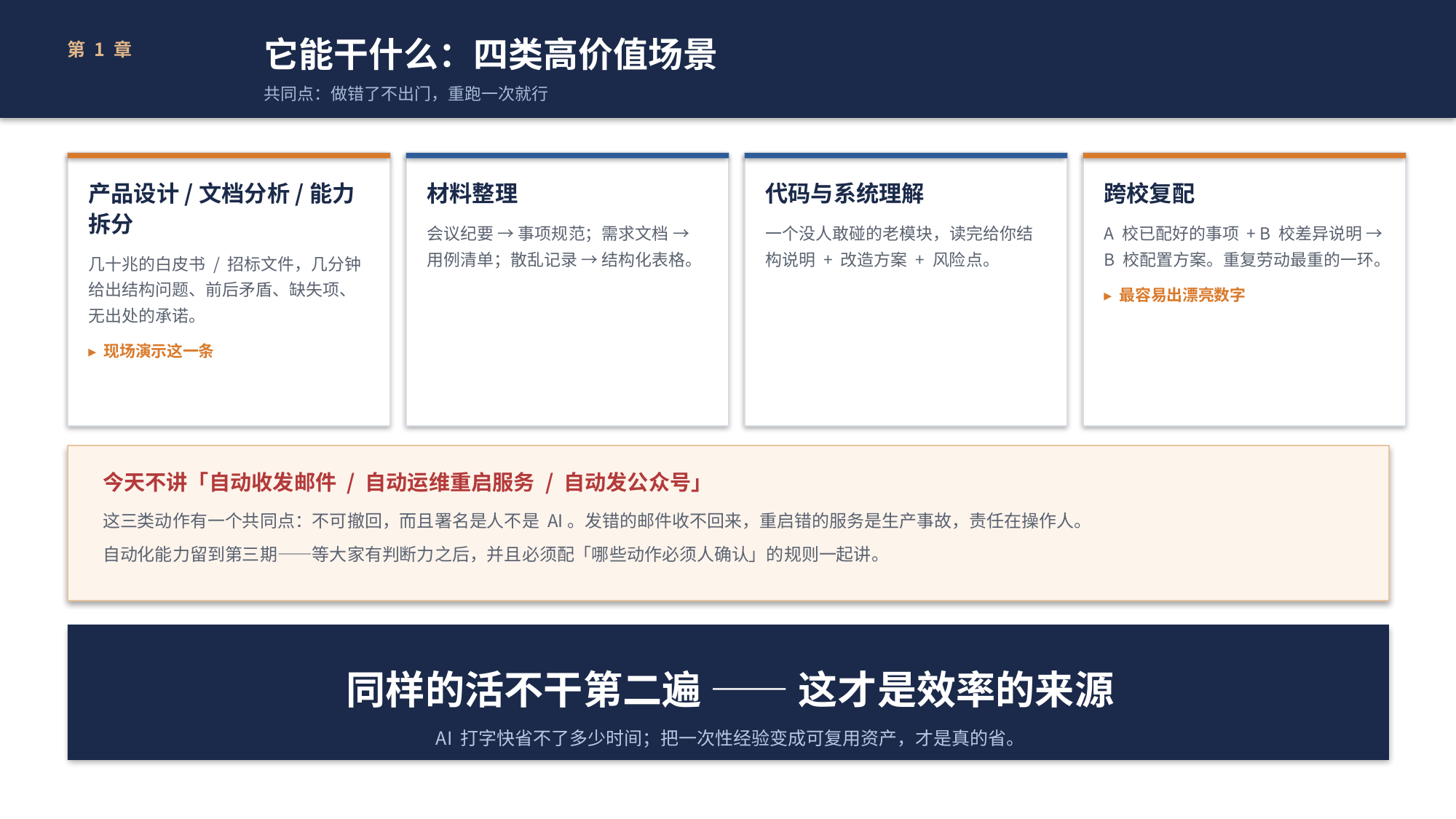

它能干什么：四类高价值场景
共同点：做错了不出门，重跑一次就行
第 1 章

产品设计/文档分析/能力拆分
几十兆的白皮书 / 招标文件，几分钟给出结构问题、前后矛盾、缺失项、无出处的承诺。
▸ 现场演示这一条
材料整理
会议纪要 → 事项规范；需求文档 → 用例清单；散乱记录 → 结构化表格。
代码与系统理解
一个没人敢碰的老模块，读完给你结构说明 + 改造方案 + 风险点。
跨校复配
A 校已配好的事项 + B 校差异说明 → B 校配置方案。重复劳动最重的一环。
▸ 最容易出漂亮数字

今天不讲「自动收发邮件 / 自动运维重启服务 / 自动发公众号」
这三类动作有一个共同点：不可撤回，而且署名是人不是 AI。发错的邮件收不回来，重启错的服务是生产事故，责任在操作人。
自动化能力留到第三期——等大家有判断力之后，并且必须配「哪些动作必须人确认」的规则一起讲。

同样的活不干第二遍 —— 这才是效率的来源
AI 打字快省不了多少时间；把一次性经验变成可复用资产，才是真的省。